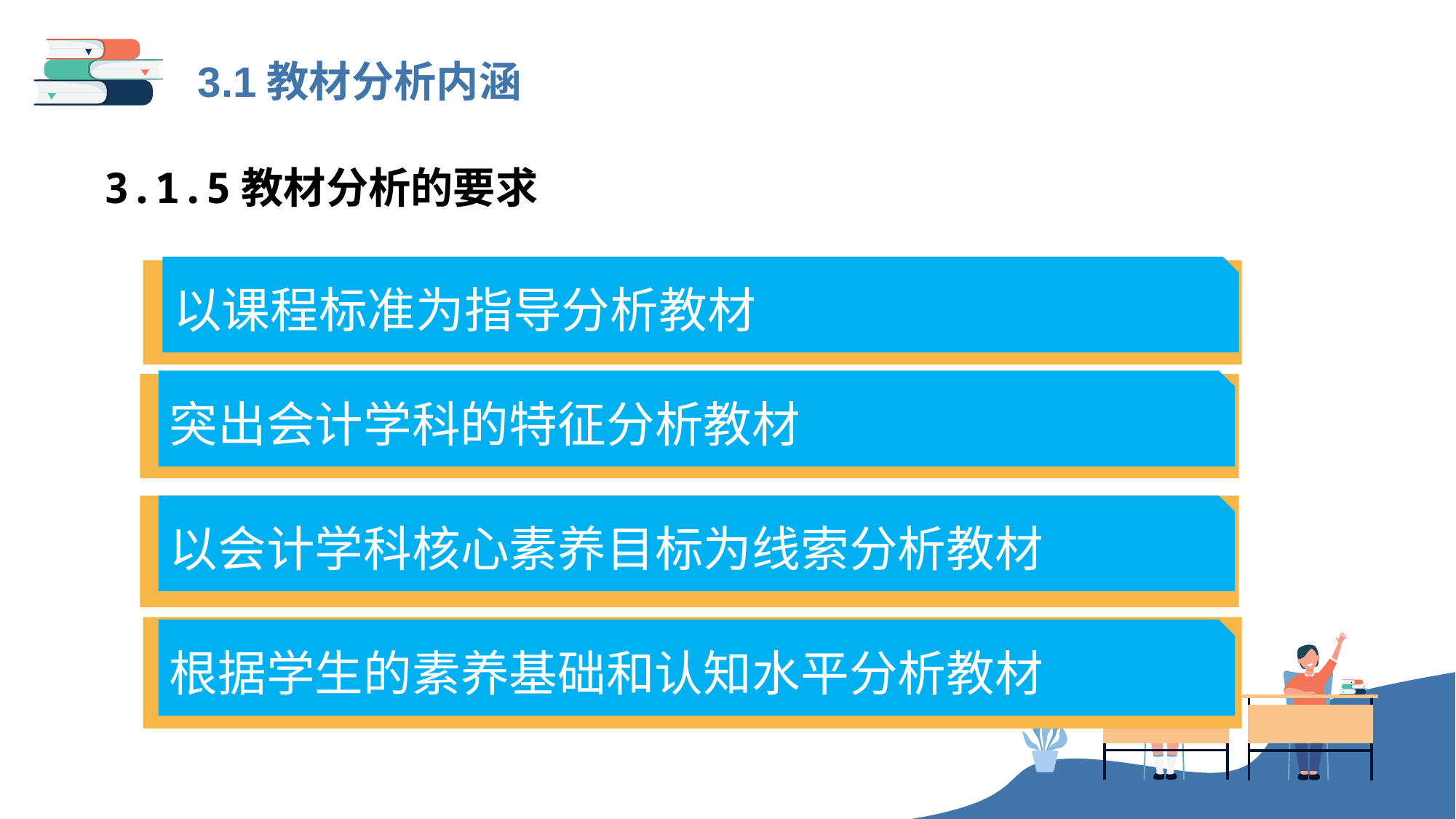

3.1教材分析内涵
3.1.5教材分析的要求
以课程标准为指导分析教材

突出会计学科的特征分析教材

以会计学科核心素养目标为线索分析教材

根据学生的素养基础和认知水平分析教材